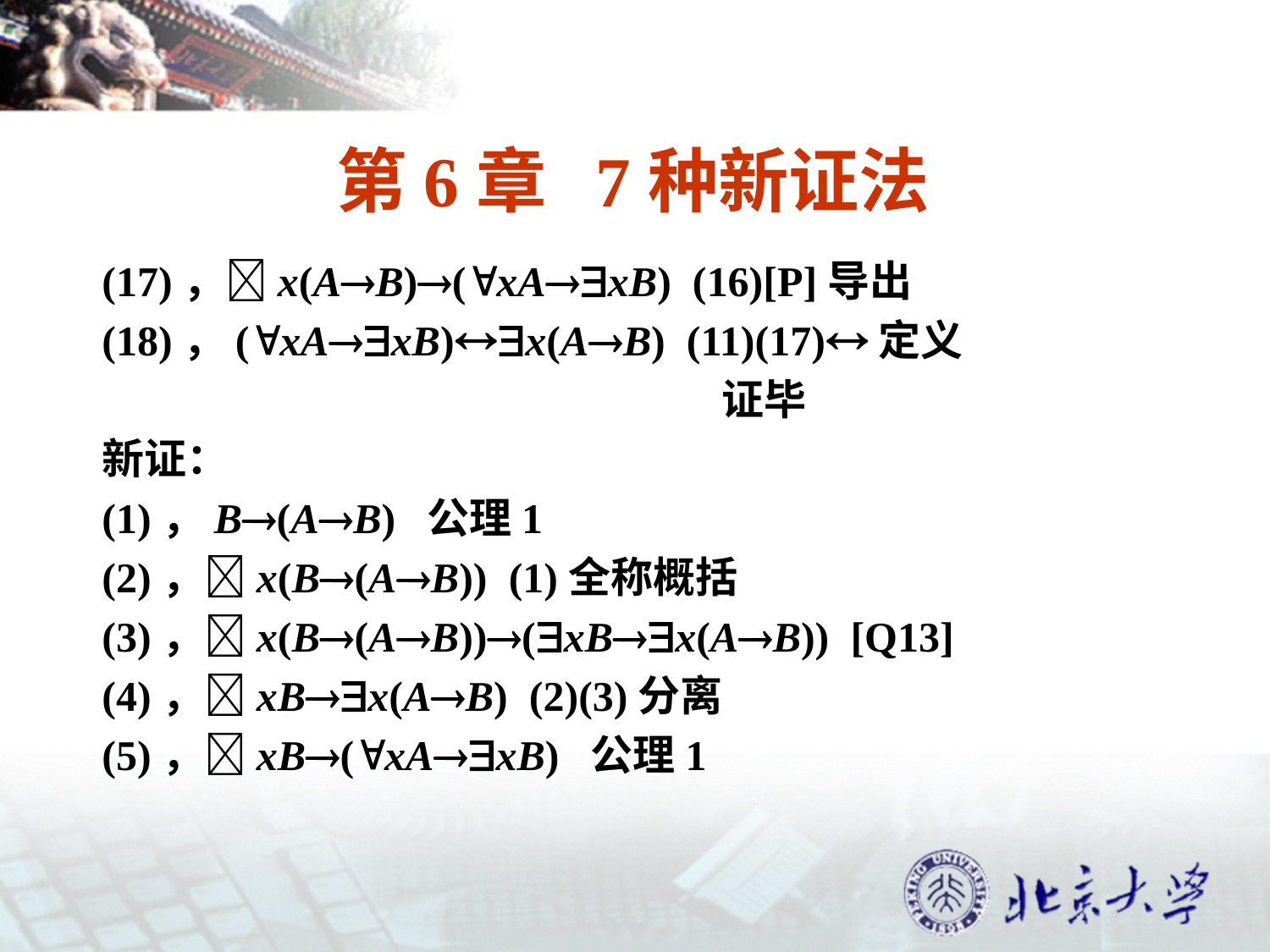

# 第6章  7种新证法
(17)，∃x(A→B)→(∀xA→∃xB)  (16)[P]导出
(18)，(∀xA→∃xB)↔∃x(A→B)  (11)(17)↔定义
                                                                证毕
新证：
(1)，B→(A→B)  公理1
(2)，∀x(B→(A→B))  (1)全称概括
(3)，∀x(B→(A→B))→(∃xB→∃x(A→B))  [Q13]
(4)，∃xB→∃x(A→B)  (2)(3)分离
(5)，∃xB→(∀xA→∃xB)  公理1